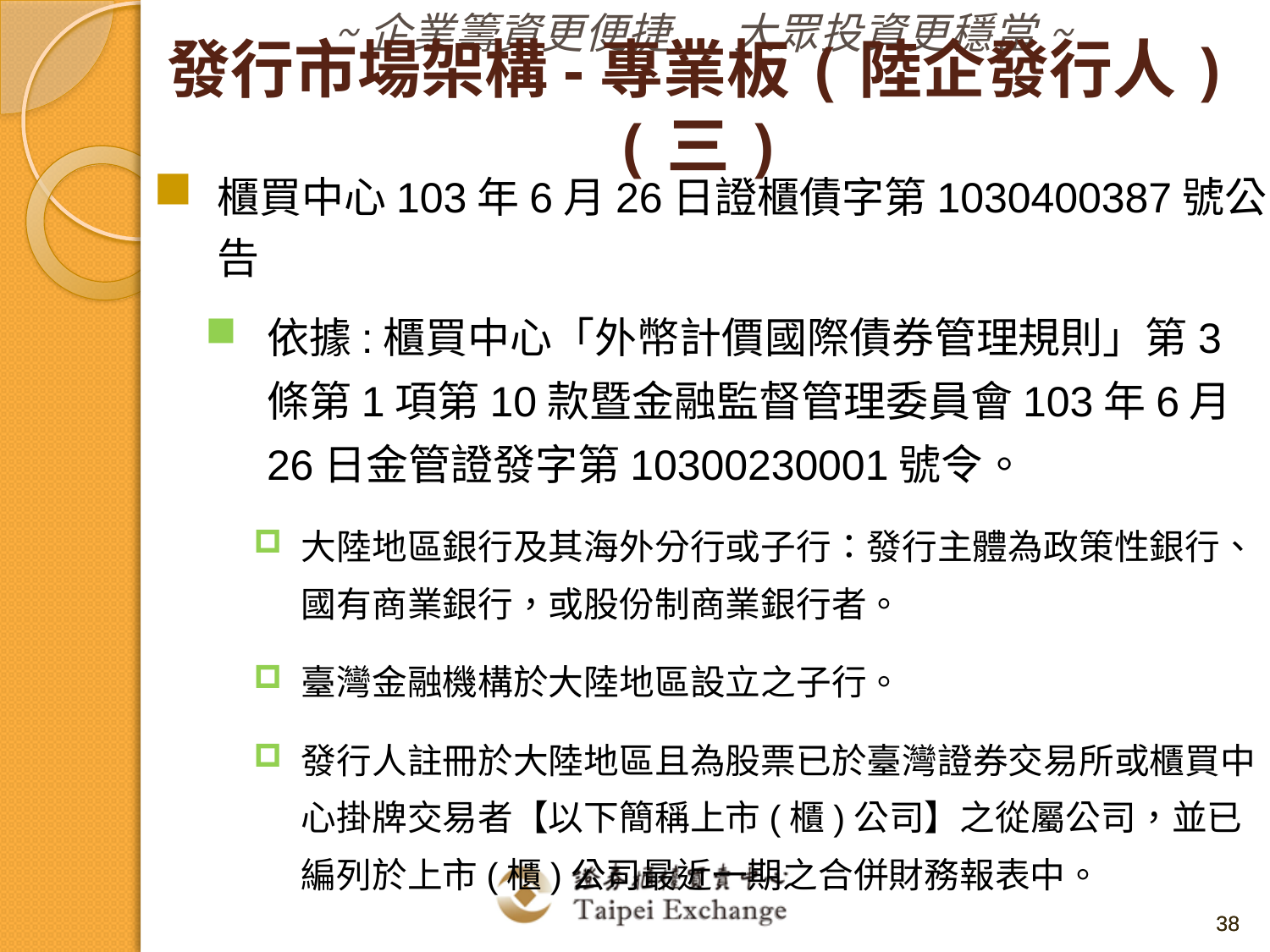

發行市場架構-專業板(陸企發行人)(三)
櫃買中心103年6月26日證櫃債字第1030400387號公告
依據:櫃買中心「外幣計價國際債券管理規則」第3條第1項第10款暨金融監督管理委員會103年6月26日金管證發字第10300230001號令。
大陸地區銀行及其海外分行或子行：發行主體為政策性銀行、國有商業銀行，或股份制商業銀行者。
臺灣金融機構於大陸地區設立之子行。
發行人註冊於大陸地區且為股票已於臺灣證券交易所或櫃買中心掛牌交易者【以下簡稱上市(櫃)公司】之從屬公司，並已編列於上市(櫃)公司最近一期之合併財務報表中。
38
38